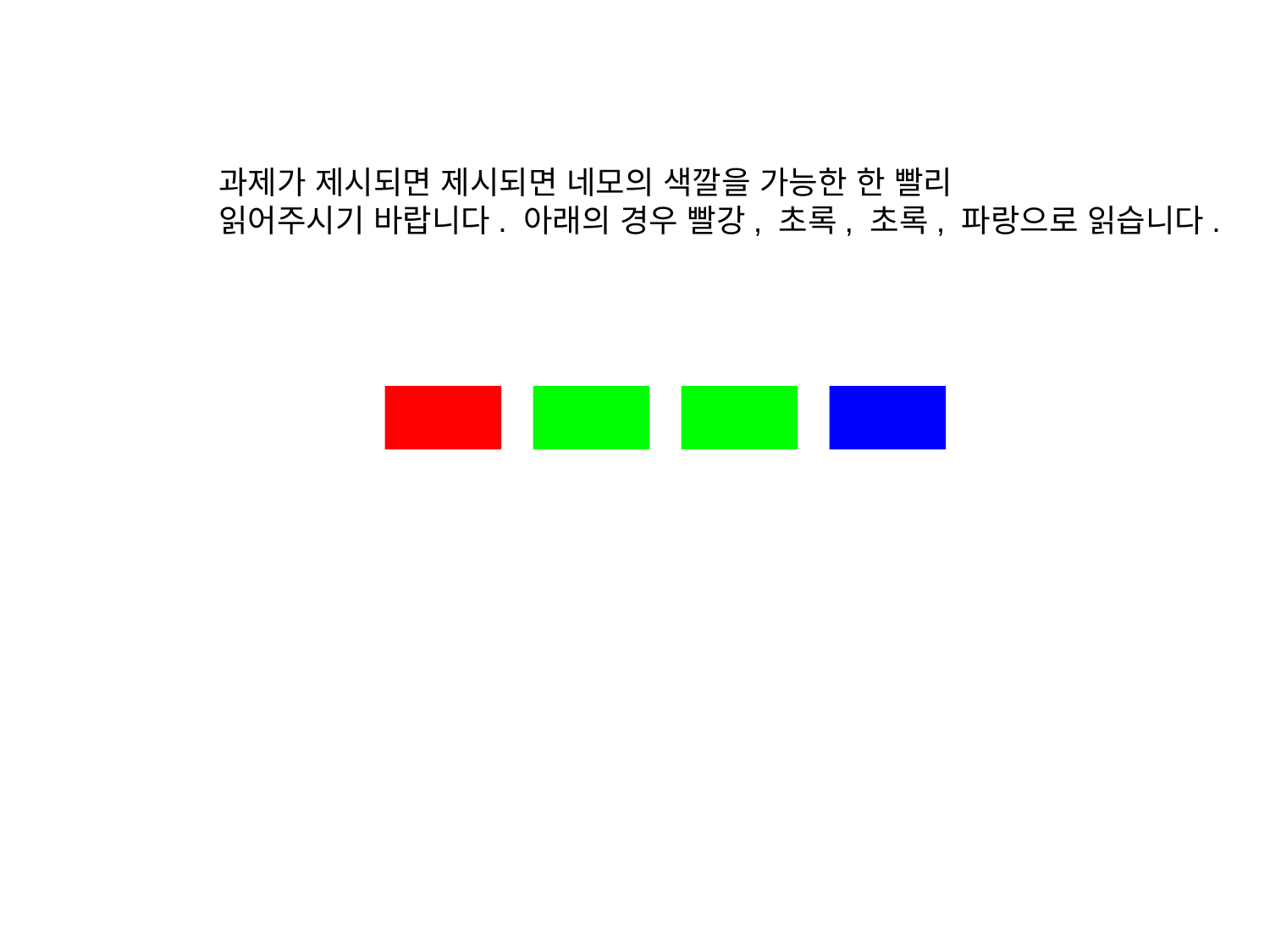

과제가 제시되면 제시되면 네모의 색깔을 가능한 한 빨리
읽어주시기 바랍니다. 아래의 경우 빨강, 초록, 초록, 파랑으로 읽습니다.